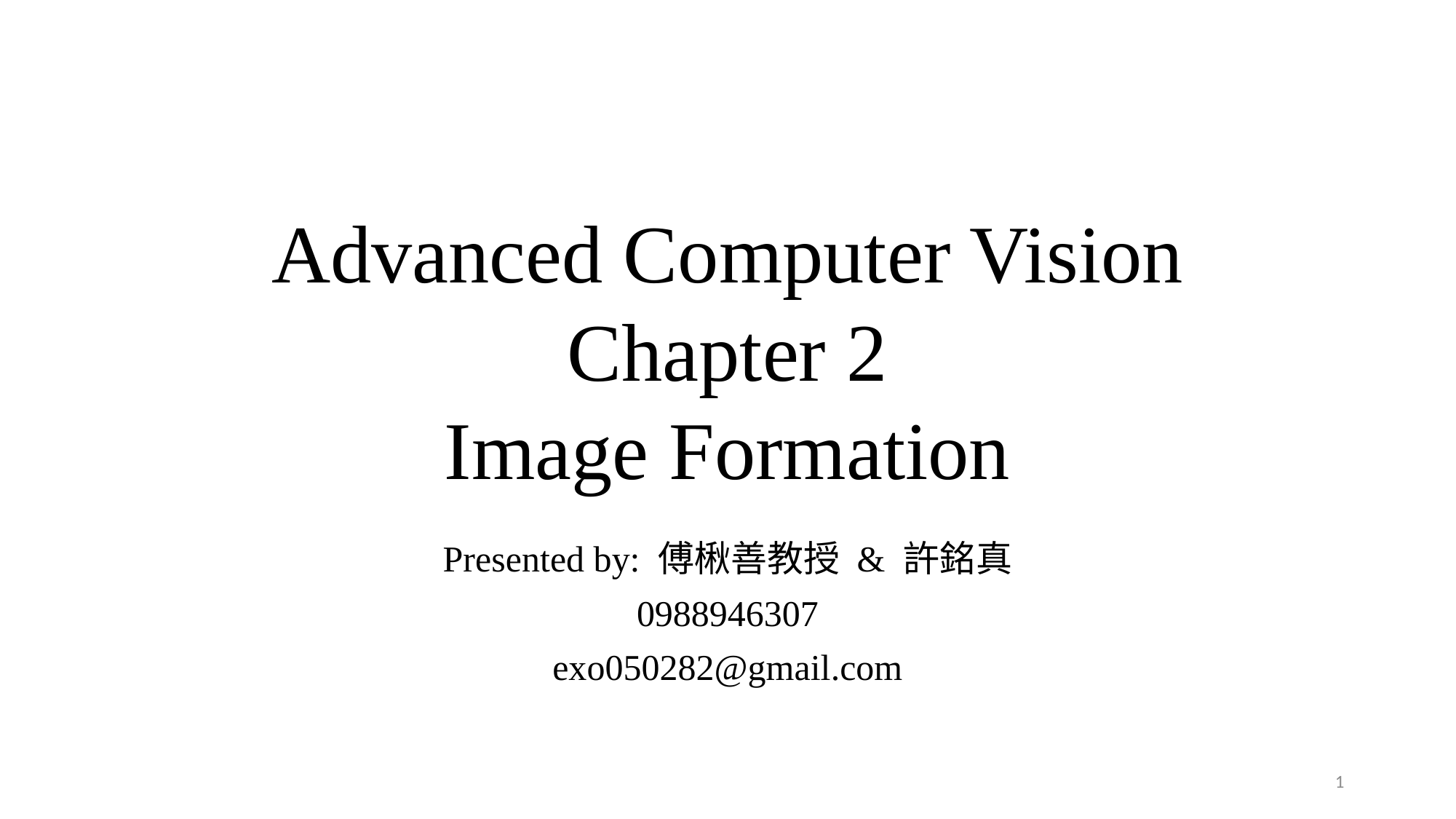

Advanced Computer Vision
Chapter 2
Image Formation
Presented by: 傅楸善教授 & 許銘真
0988946307
exo050282@gmail.com
1